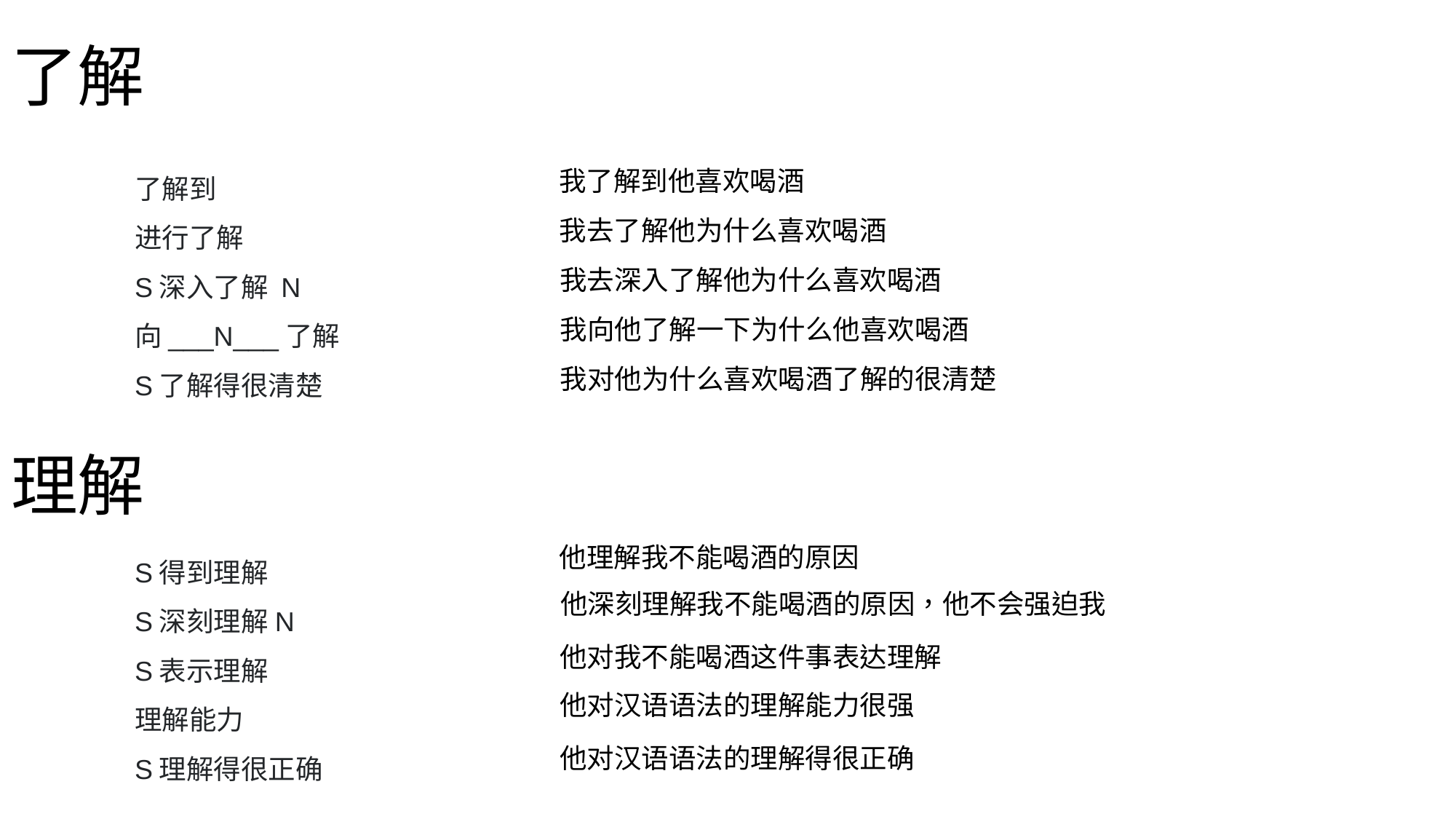

# 了解
了解到
进行了解
S深入了解 N
向___N___了解
S了解得很清楚

我了解到他喜欢喝酒
我去了解他为什么喜欢喝酒
我去深入了解他为什么喜欢喝酒
我向他了解一下为什么他喜欢喝酒
我对他为什么喜欢喝酒了解的很清楚
理解
S得到理解
S深刻理解N
S表示理解
理解能力
S理解得很正确
他理解我不能喝酒的原因
他深刻理解我不能喝酒的原因，他不会强迫我
他对我不能喝酒这件事表达理解
他对汉语语法的理解能力很强
他对汉语语法的理解得很正确